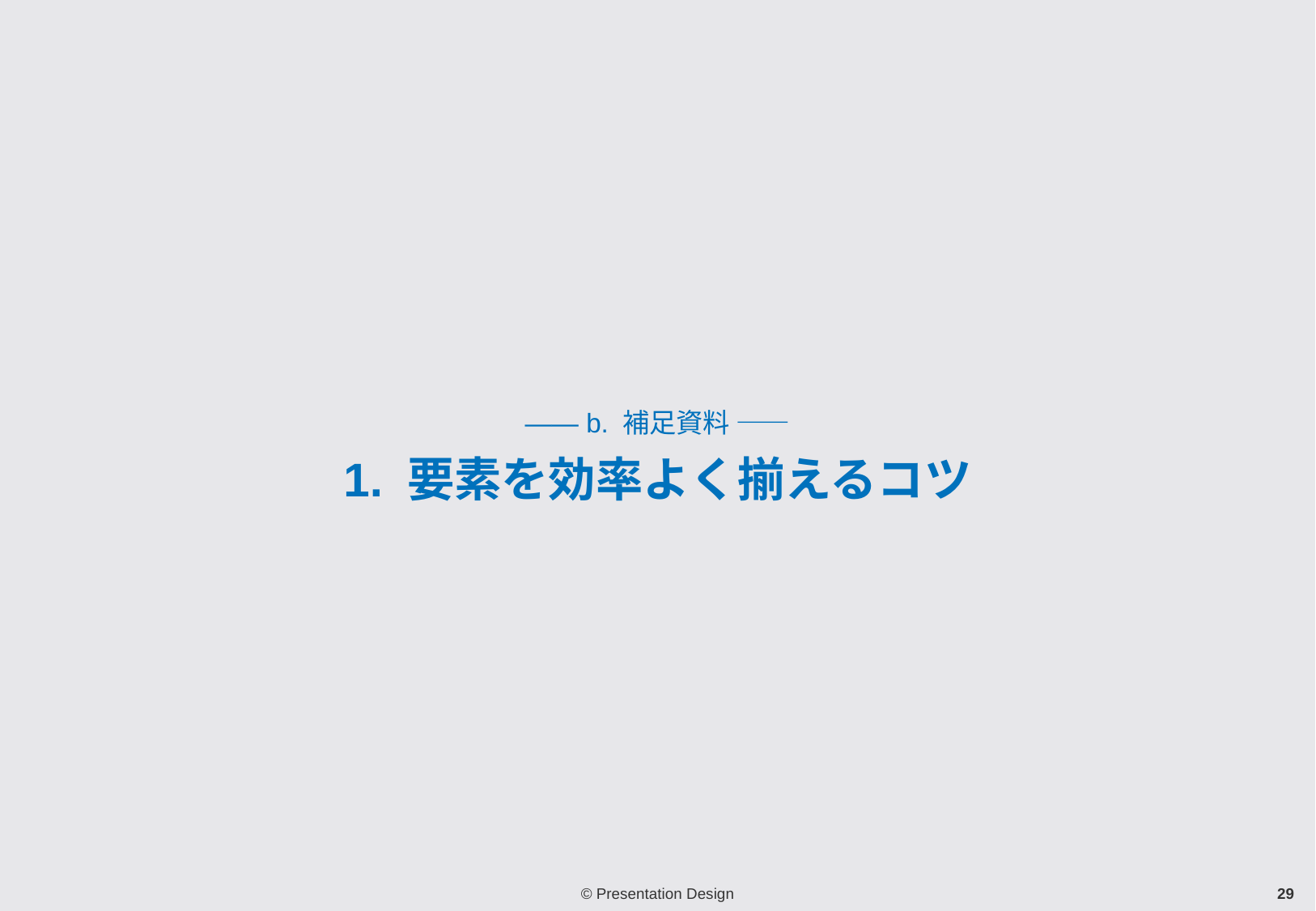

# ―― b. 補足資料 ―― 1. 要素を効率よく揃えるコツ
© Presentation Design
29